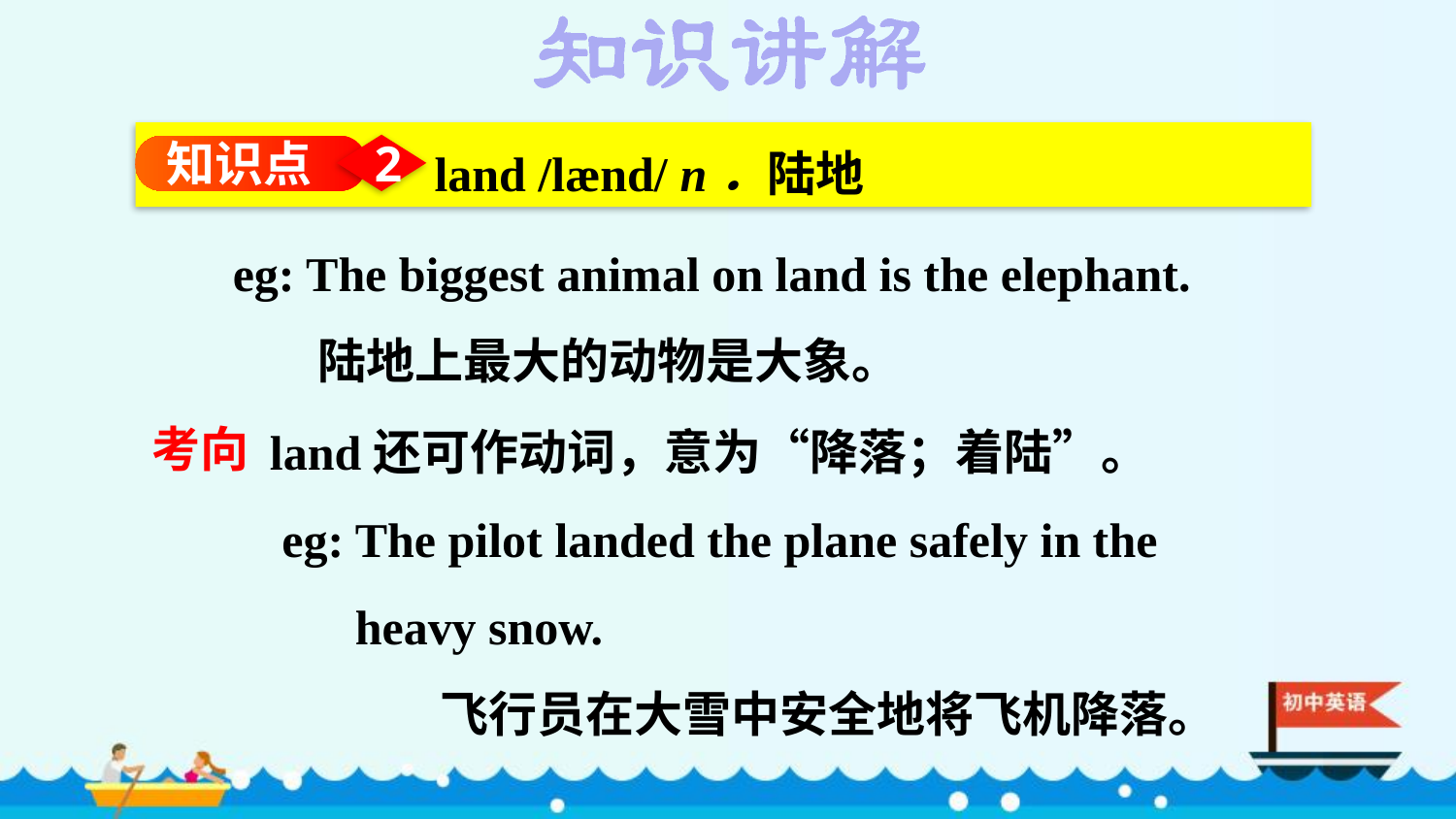

land /lænd/ n．陆地

知识点
2

eg: The biggest animal on land is the elephant.
陆地上最大的动物是大象。
land还可作动词，意为“降落；着陆”。
 eg: The pilot landed the plane safely in the heavy snow.
飞行员在大雪中安全地将飞机降落。
考向